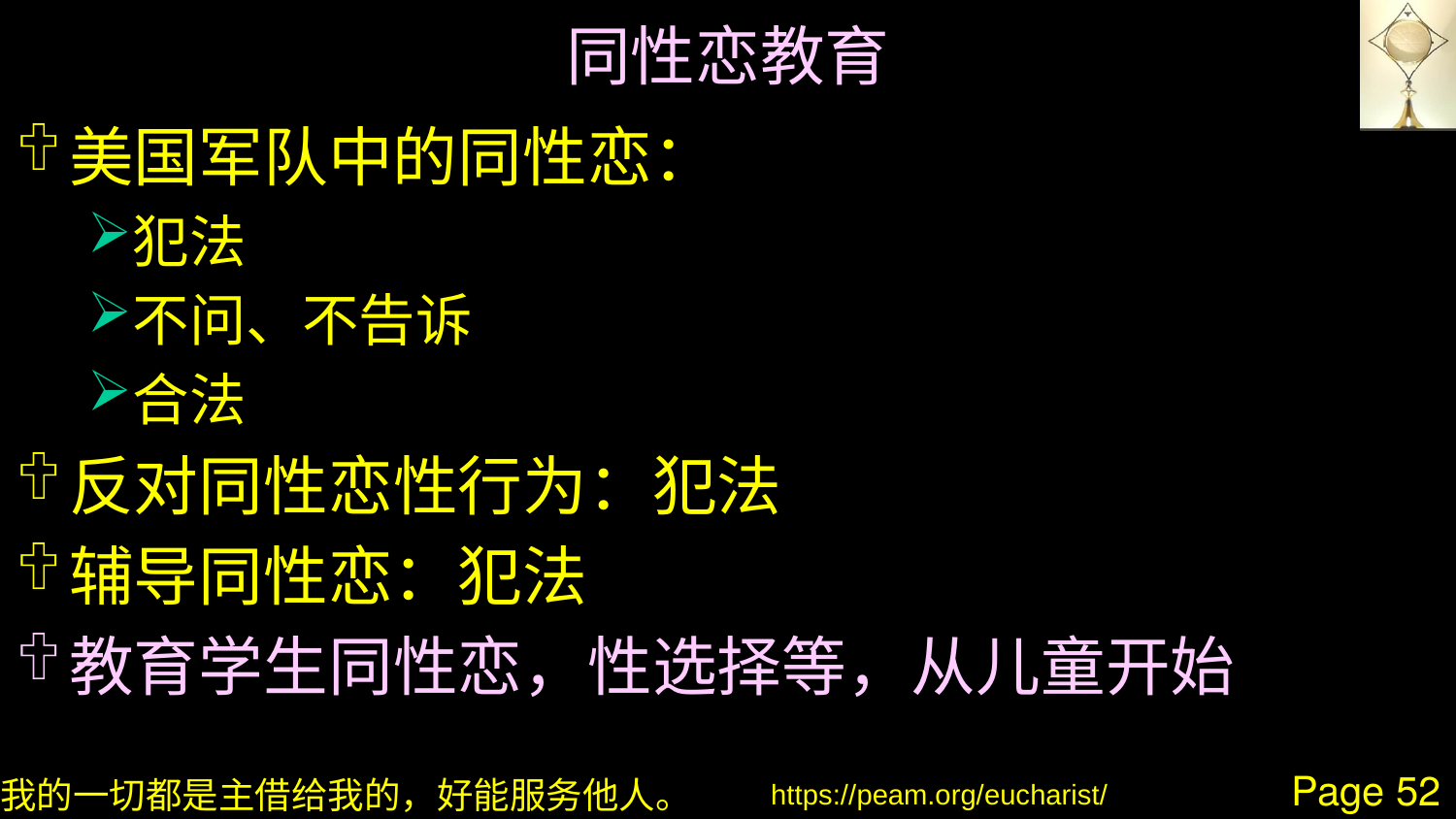

# 同性恋教育
美国军队中的同性恋：
犯法
不问、不告诉
合法
反对同性恋性行为：犯法
辅导同性恋：犯法
教育学生同性恋，性选择等，从儿童开始